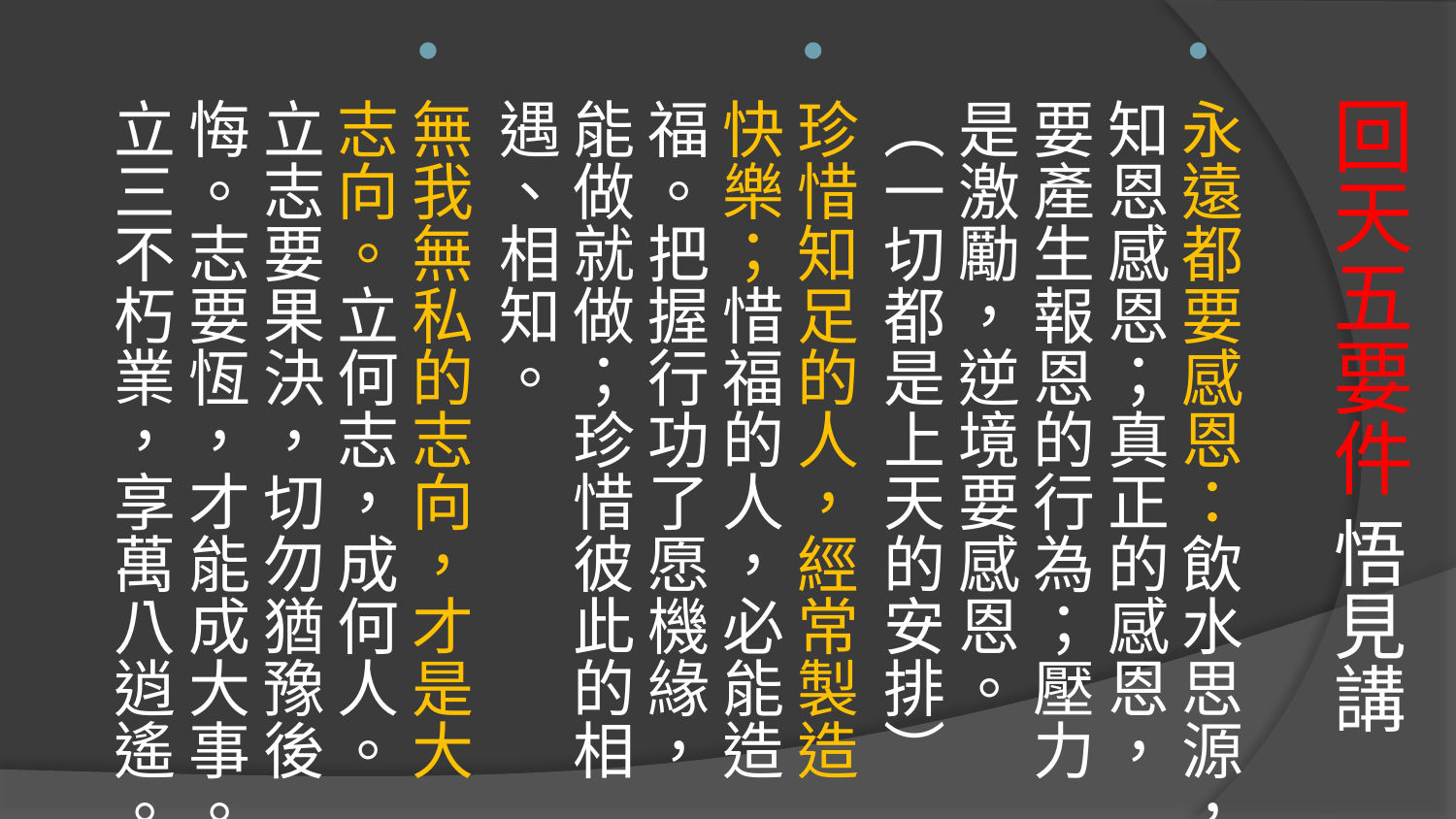

永遠都要感恩：飲水思源，知恩感恩；真正的感恩，要產生報恩的行為；壓力是激勵，逆境要感恩。（一切都是上天的安排）
珍惜知足的人，經常製造快樂；惜福的人，必能造福。把握行功了愿機緣，能做就做；珍惜彼此的相遇、相知。
無我無私的志向，才是大志向。立何志，成何人。立志要果決，切勿猶豫後悔。志要恆，才能成大事。立三不朽業，享萬八逍遙。

# 回天五要件 悟見講